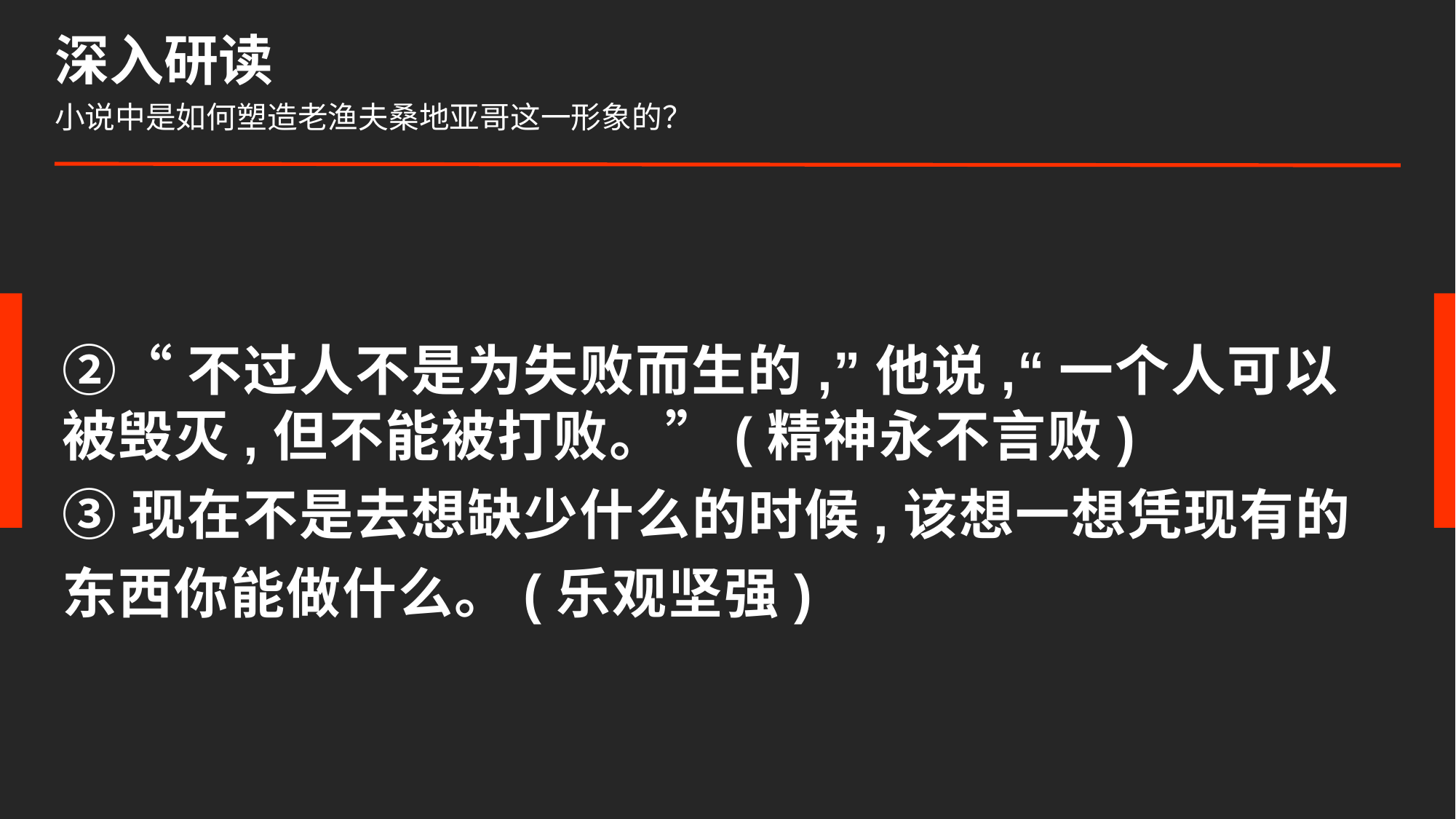

深入研读
小说中是如何塑造老渔夫桑地亚哥这一形象的？
②“不过人不是为失败而生的,”他说,“一个人可以被毁灭,但不能被打败。”(精神永不言败)
③现在不是去想缺少什么的时候,该想一想凭现有的东西你能做什么。(乐观坚强)